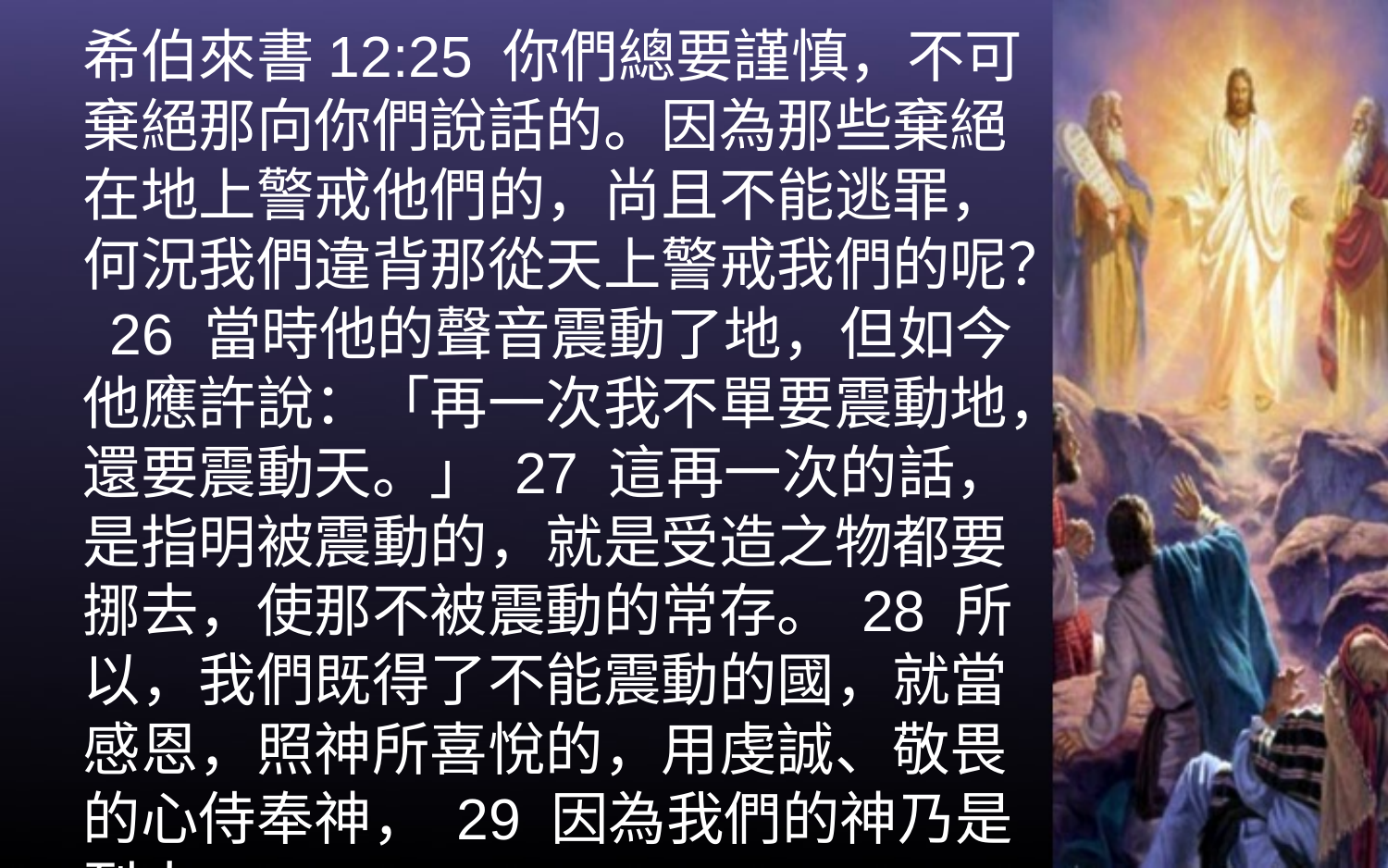

希伯來書12:25 你們總要謹慎，不可棄絕那向你們說話的。因為那些棄絕在地上警戒他們的，尚且不能逃罪，何況我們違背那從天上警戒我們的呢？ 26 當時他的聲音震動了地，但如今他應許說：「再一次我不單要震動地，還要震動天。」 27 這再一次的話，是指明被震動的，就是受造之物都要挪去，使那不被震動的常存。 28 所以，我們既得了不能震動的國，就當感恩，照神所喜悅的，用虔誠、敬畏的心侍奉神， 29 因為我們的神乃是烈火。